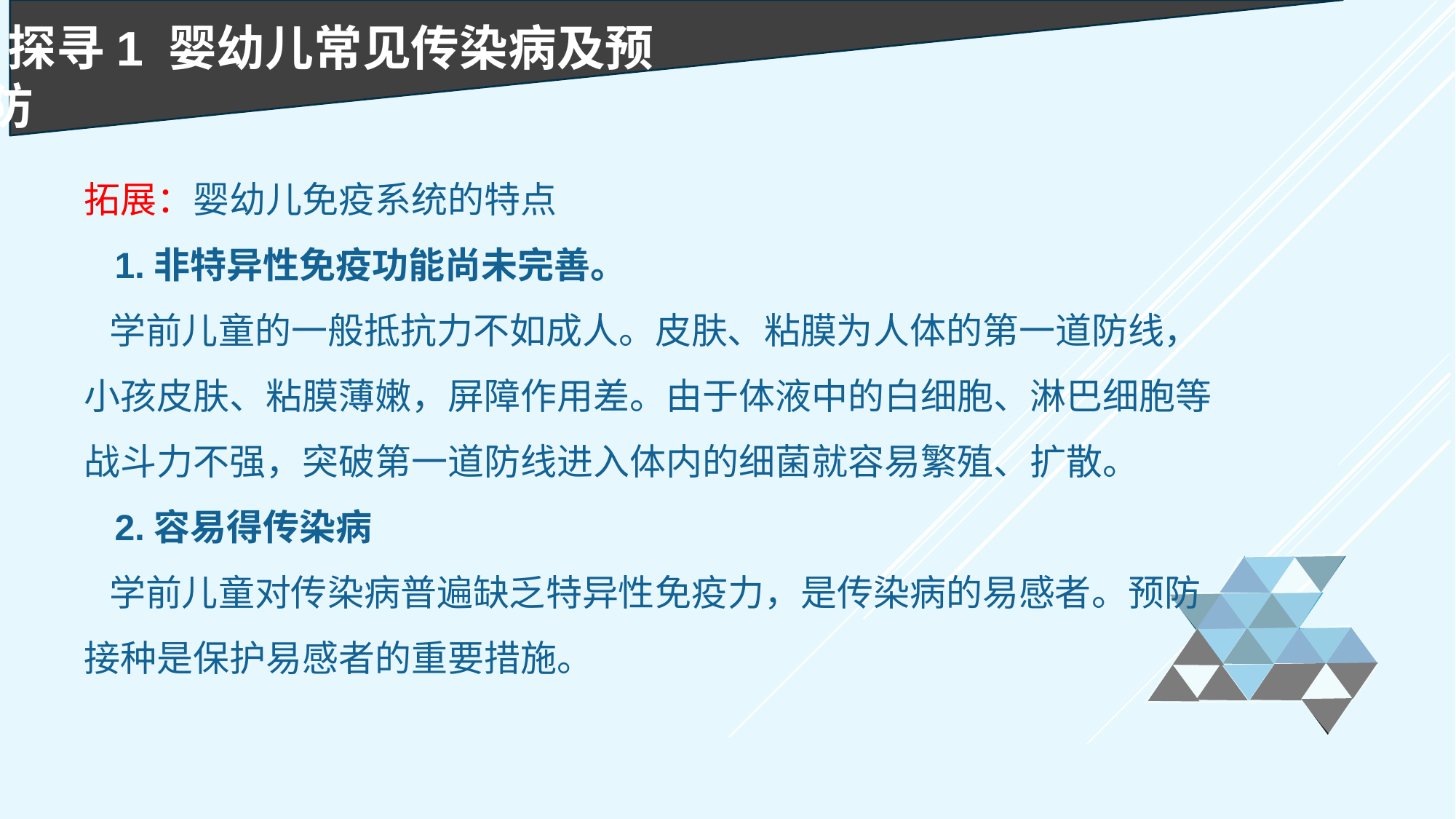

探寻1 婴幼儿常见传染病及预防

拓展：婴幼儿免疫系统的特点
   1.非特异性免疫功能尚未完善。
  学前儿童的一般抵抗力不如成人。皮肤、粘膜为人体的第一道防线，小孩皮肤、粘膜薄嫩，屏障作用差。由于体液中的白细胞、淋巴细胞等战斗力不强，突破第一道防线进入体内的细菌就容易繁殖、扩散。
   2.容易得传染病
  学前儿童对传染病普遍缺乏特异性免疫力，是传染病的易感者。预防接种是保护易感者的重要措施。